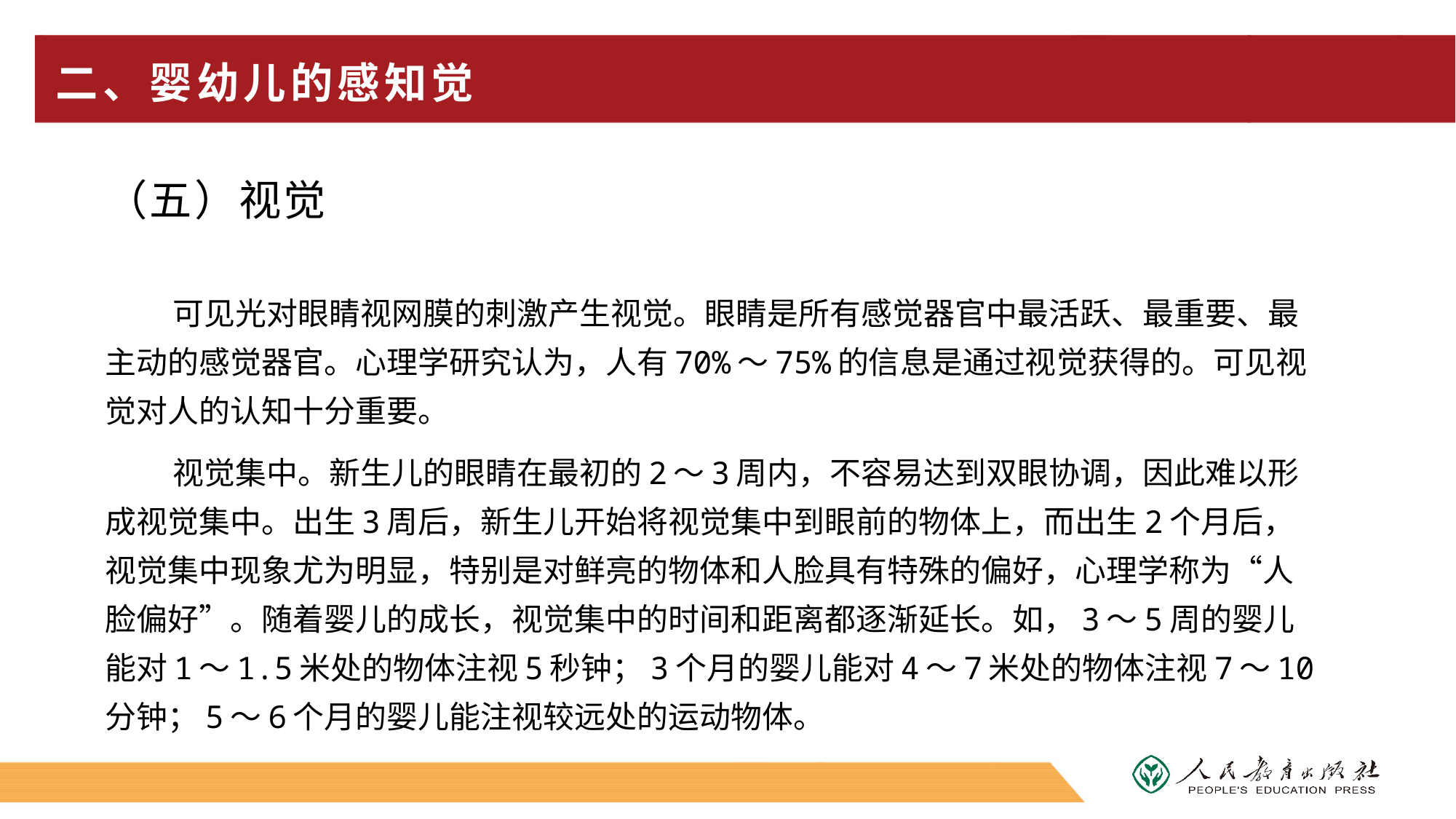

# 二、婴幼儿的感知觉
（五）视觉
可见光对眼睛视网膜的刺激产生视觉。眼睛是所有感觉器官中最活跃、最重要、最主动的感觉器官。心理学研究认为，人有70%～75%的信息是通过视觉获得的。可见视觉对人的认知十分重要。
视觉集中。新生儿的眼睛在最初的2～3周内，不容易达到双眼协调，因此难以形成视觉集中。出生3周后，新生儿开始将视觉集中到眼前的物体上，而出生2个月后，视觉集中现象尤为明显，特别是对鲜亮的物体和人脸具有特殊的偏好，心理学称为“人脸偏好”。随着婴儿的成长，视觉集中的时间和距离都逐渐延长。如，3～5周的婴儿能对1～1.5米处的物体注视5秒钟；3个月的婴儿能对4～7米处的物体注视7～10分钟；5～6个月的婴儿能注视较远处的运动物体。